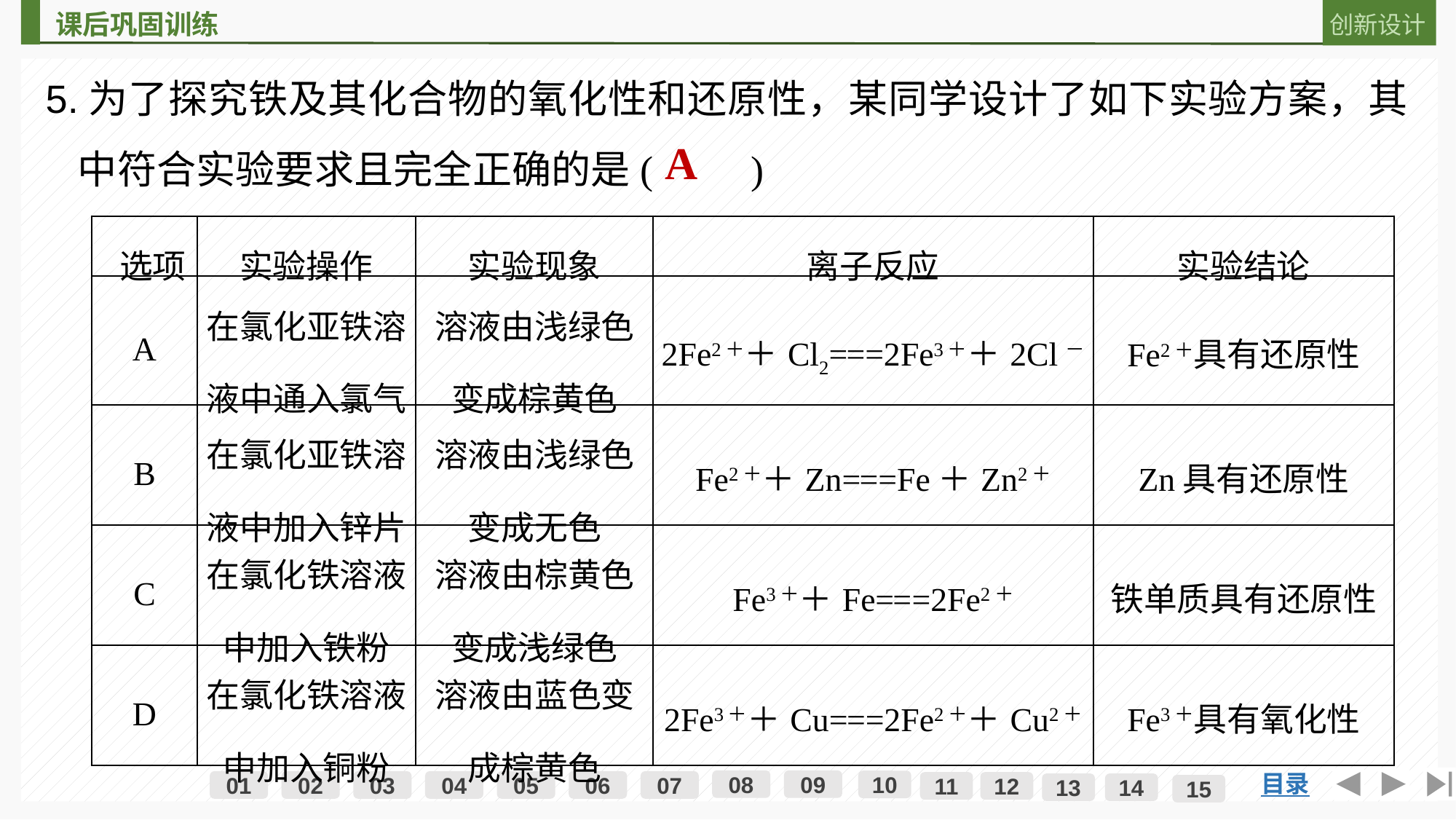

5.为了探究铁及其化合物的氧化性和还原性，某同学设计了如下实验方案，其中符合实验要求且完全正确的是(　　)
A
| 选项 | 实验操作 | 实验现象 | 离子反应 | 实验结论 |
| --- | --- | --- | --- | --- |
| A | 在氯化亚铁溶液中通入氯气 | 溶液由浅绿色变成棕黄色 | 2Fe2＋＋Cl2===2Fe3＋＋2Cl－ | Fe2＋具有还原性 |
| B | 在氯化亚铁溶液中加入锌片 | 溶液由浅绿色变成无色 | Fe2＋＋Zn===Fe＋Zn2＋ | Zn具有还原性 |
| C | 在氯化铁溶液中加入铁粉 | 溶液由棕黄色变成浅绿色 | Fe3＋＋Fe===2Fe2＋ | 铁单质具有还原性 |
| D | 在氯化铁溶液中加入铜粉 | 溶液由蓝色变成棕黄色 | 2Fe3＋＋Cu===2Fe2＋＋Cu2＋ | Fe3＋具有氧化性 |